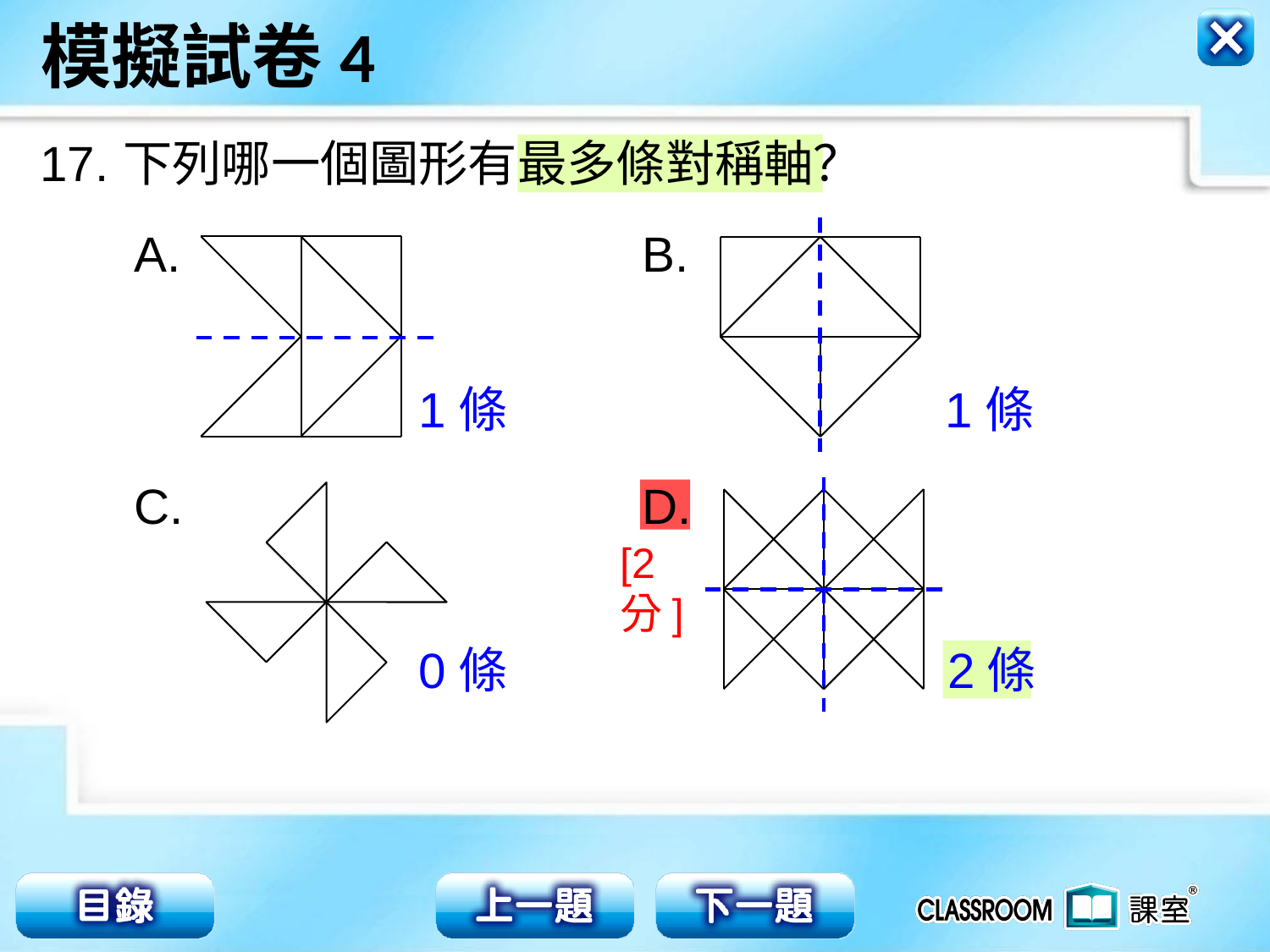

17.
下列哪一個圖形有最多條對稱軸？

A. 				B.
1條
1條
C. 				D.

[2分]
0條
2條